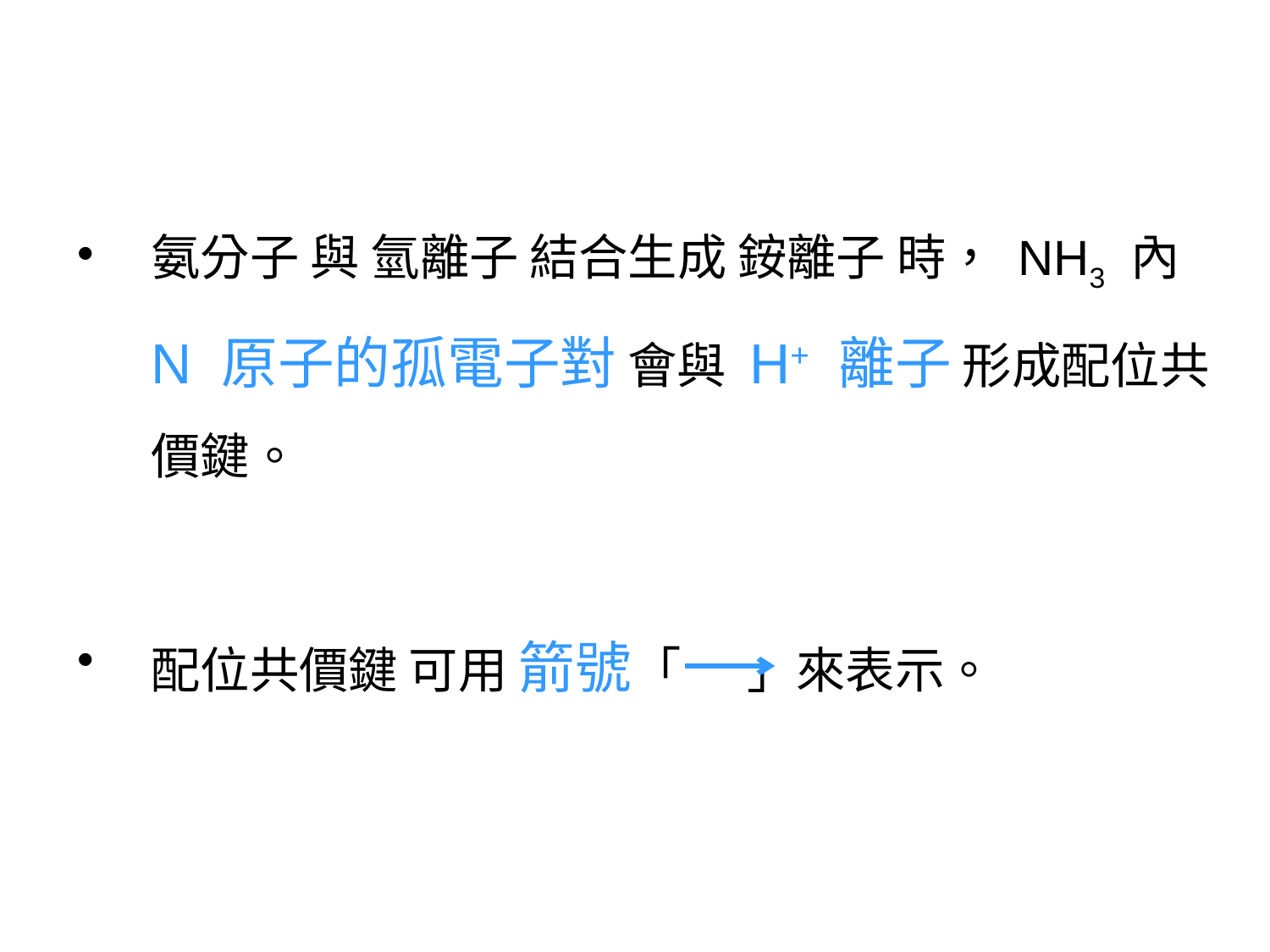

氨分子 與 氫離子 結合生成 銨離子 時， NH3 內 N 原子的孤電子對 會與 H+ 離子 形成配位共價鍵。
配位共價鍵 可用 箭號「      」來表示。